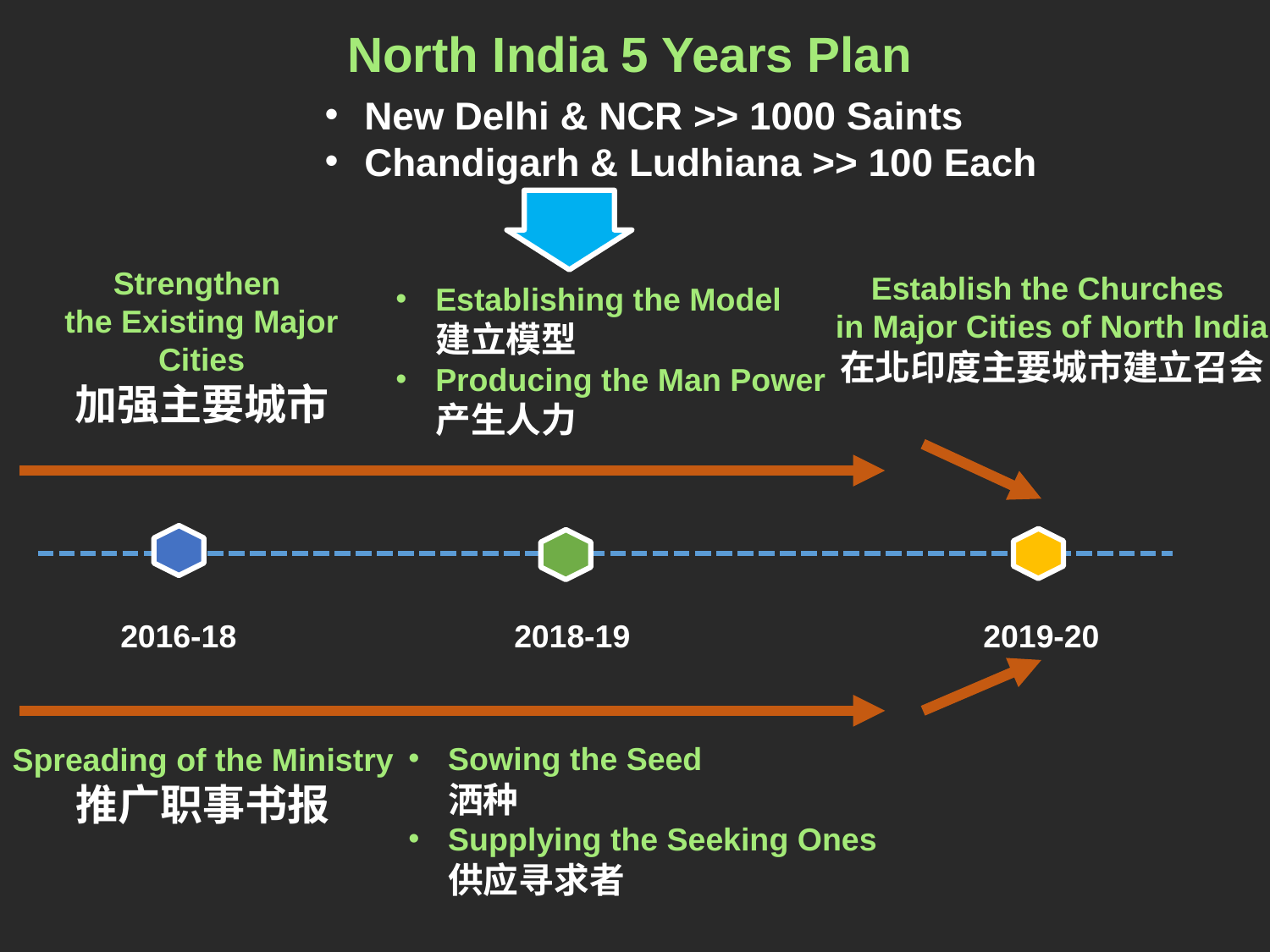

North India 5 Years Plan
New Delhi & NCR >> 1000 Saints
Chandigarh & Ludhiana >> 100 Each

Strengthen
the Existing Major Cities
加强主要城市
Establish the Churches
in Major Cities of North India
在北印度主要城市建立召会
Establishing the Model
建立模型
Producing the Man Power
产生人力

2018-19
2019-20
2016-18
Sowing the Seed
洒种
Supplying the Seeking Ones
供应寻求者
Spreading of the Ministry
推广职事书报